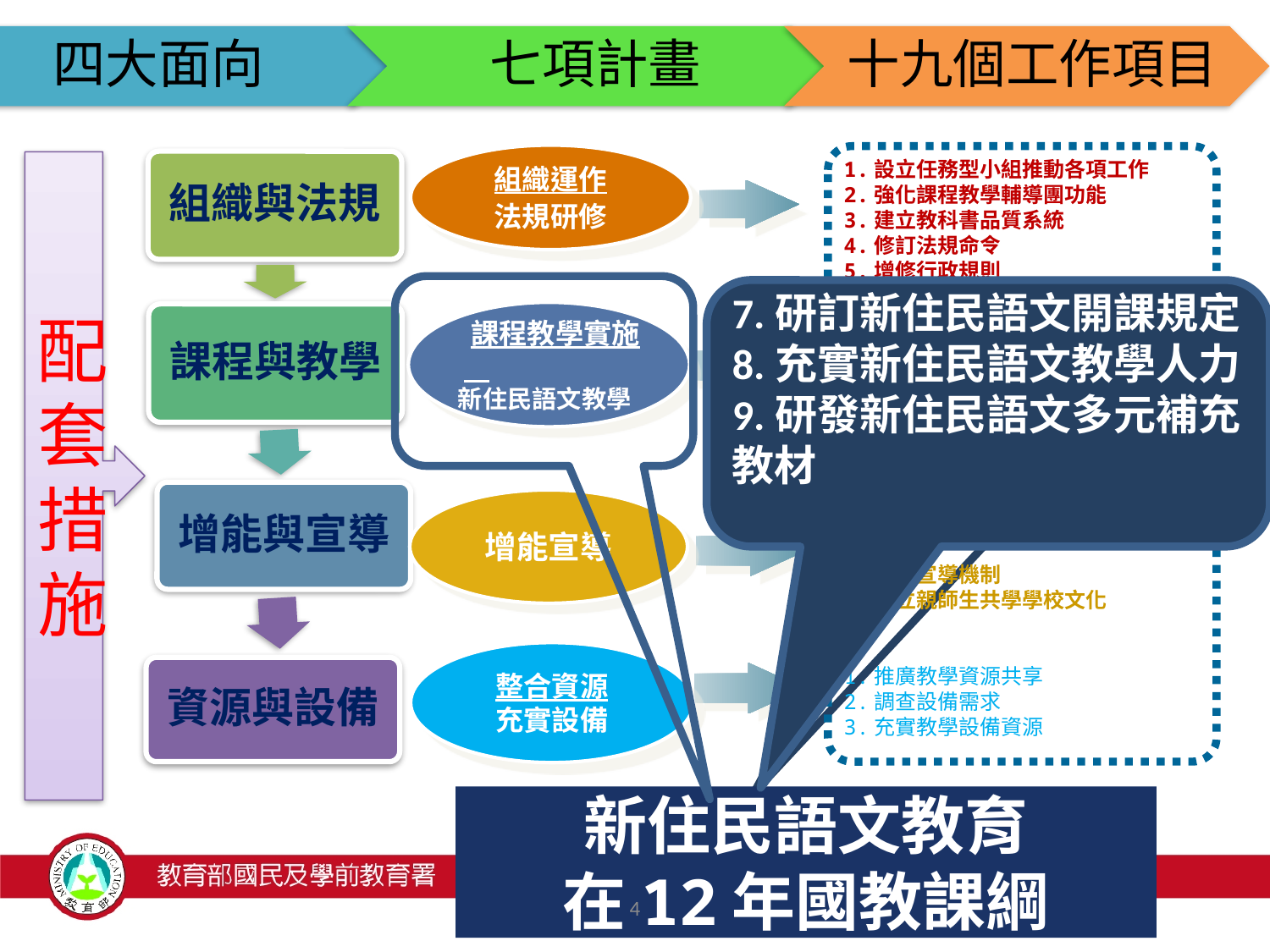

四大面向
七項計畫
十九個工作項目

組織運作
法規研修

 課程教學實施
新住民語文教學

整合資源
充實設備

組織與法規

課程與教學

增能與宣導

資源與設備
配套措施

1.設立任務型小組推動各項工作
2.強化課程教學輔導團功能
3.建立教科書品質系統
4.修訂法規命令
5.增修行政規則

1.建置課程計畫實施與輔導措施
2.建立課程評鑑機制
3.研發與推廣核心素養教學與評量示例
4.落實新舊課綱銜接教學
5.充實特殊領域/科目師資人力
6.強化本土語文教學品質
7.研訂新住民語文開課規定
8.充實新住民語文教學人力
9.研發新住民語文多元補充教材

1.建立宣導機制
2.建立親師生共學學校文化

1.推廣教學資源共享
2.調查設備需求
3.充實教學設備資源

7.研訂新住民語文開課規定
8.充實新住民語文教學人力
9.研發新住民語文多元補充教材

增能宣導
新住民語文教育
在12年國教課綱
4